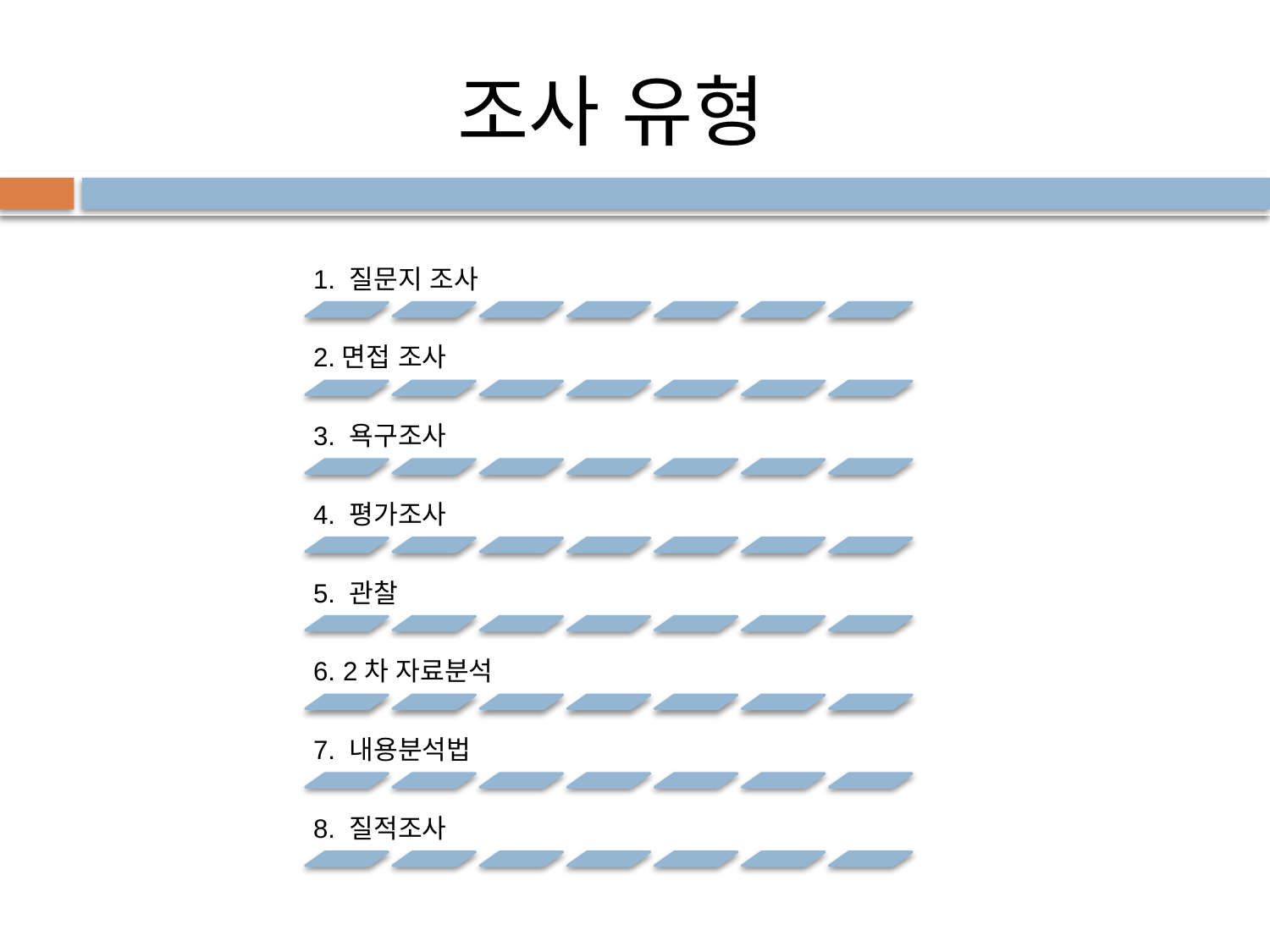

조사 유형
1. 질문지 조사
2.면접 조사
3. 욕구조사
4. 평가조사
5. 관찰
6. 2차 자료분석
7. 내용분석법
8. 질적조사